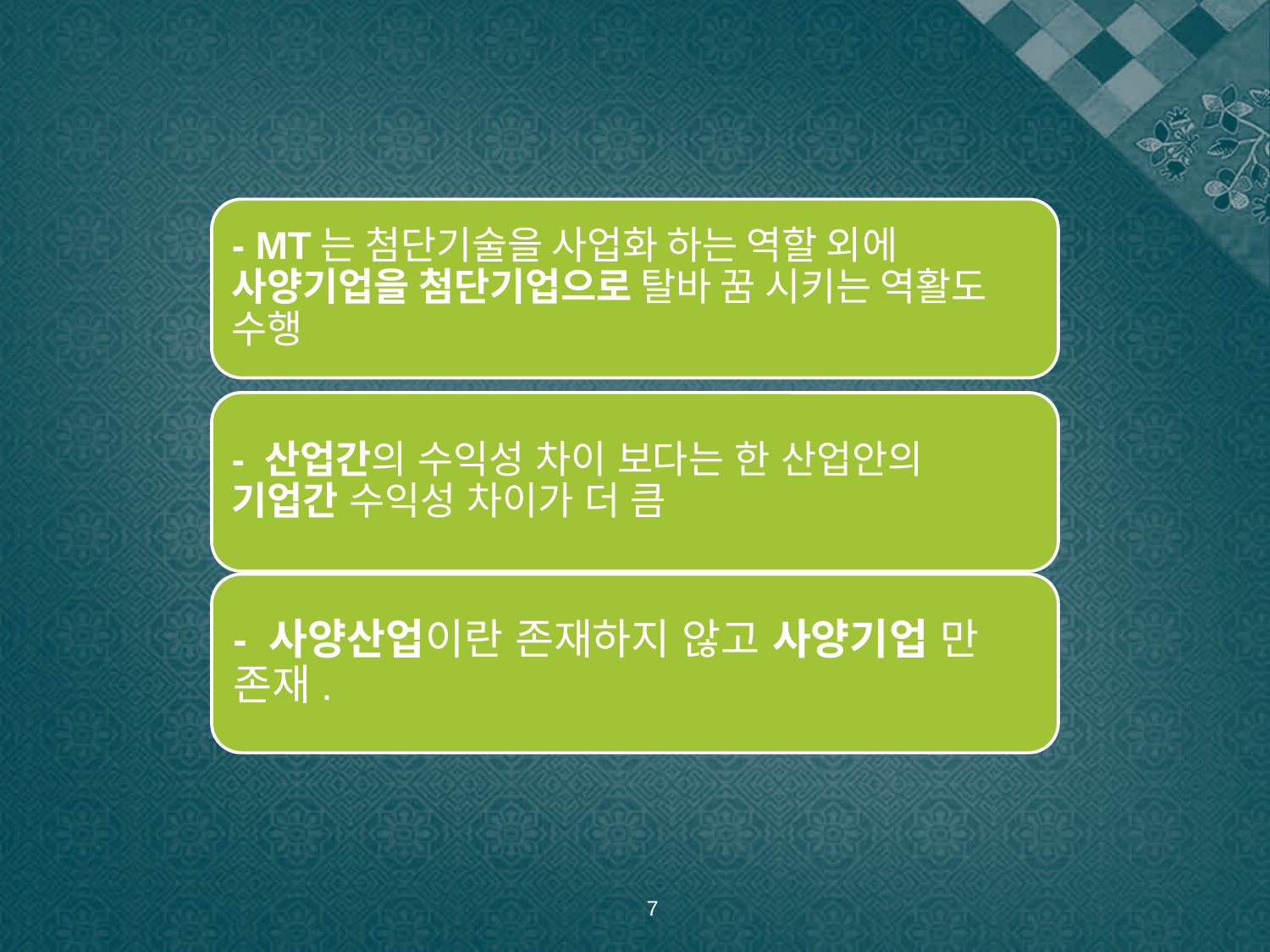

- MT는 첨단기술을 사업화 하는 역할 외에    사양기업을 첨단기업으로 탈바 꿈 시키는 역활도 수행
- 산업간의 수익성 차이 보다는 한 산업안의  기업간 수익성 차이가 더 큼
- 사양산업이란 존재하지 않고 사양기업 만 존재.
7